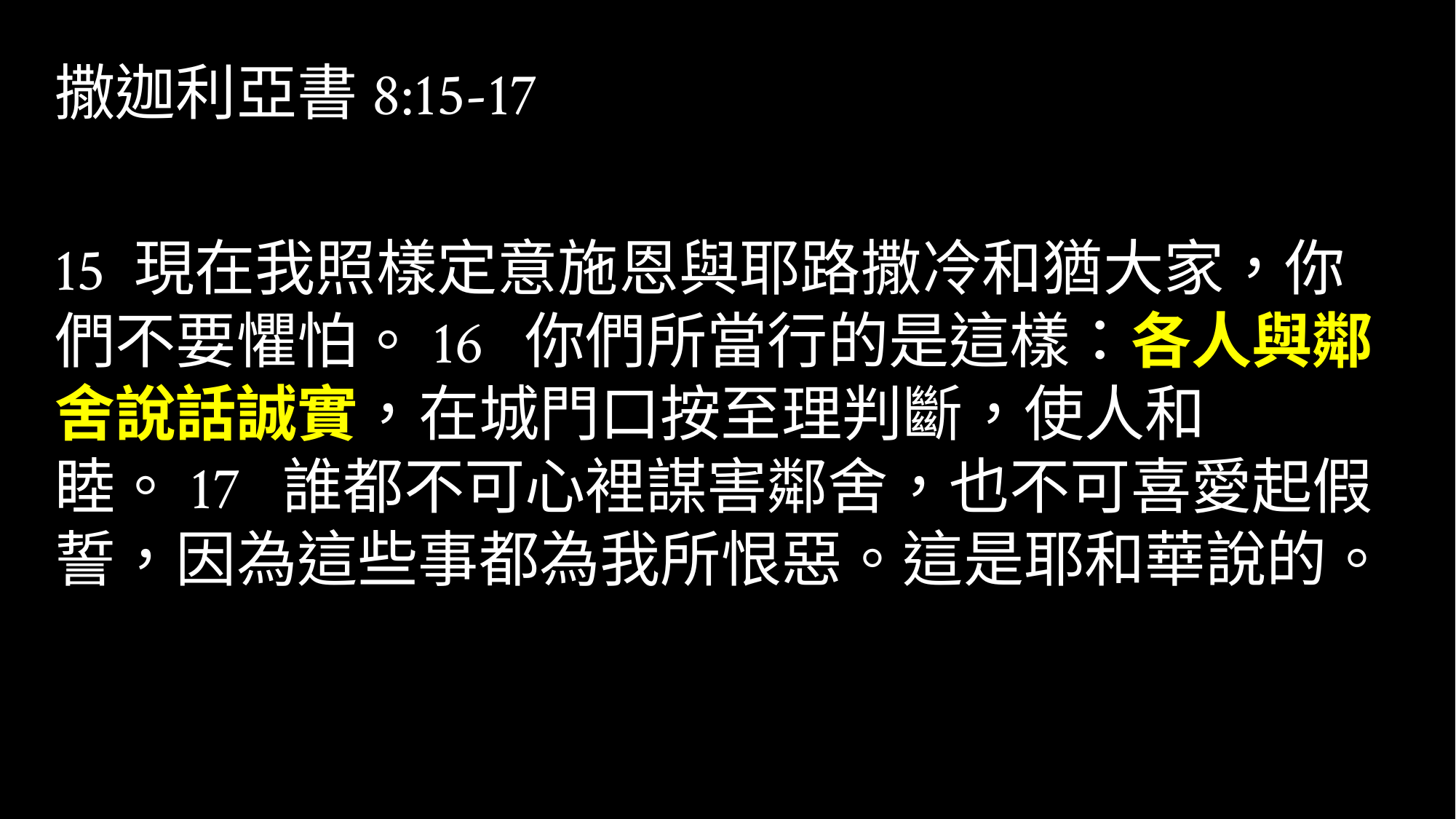

撒迦利亞書8:15-17

15 現在我照樣定意施恩與耶路撒冷和猶大家，你們不要懼怕。16  你們所當行的是這樣：各人與鄰舍說話誠實，在城門口按至理判斷，使人和睦。17  誰都不可心裡謀害鄰舍，也不可喜愛起假誓，因為這些事都為我所恨惡。這是耶和華說的。